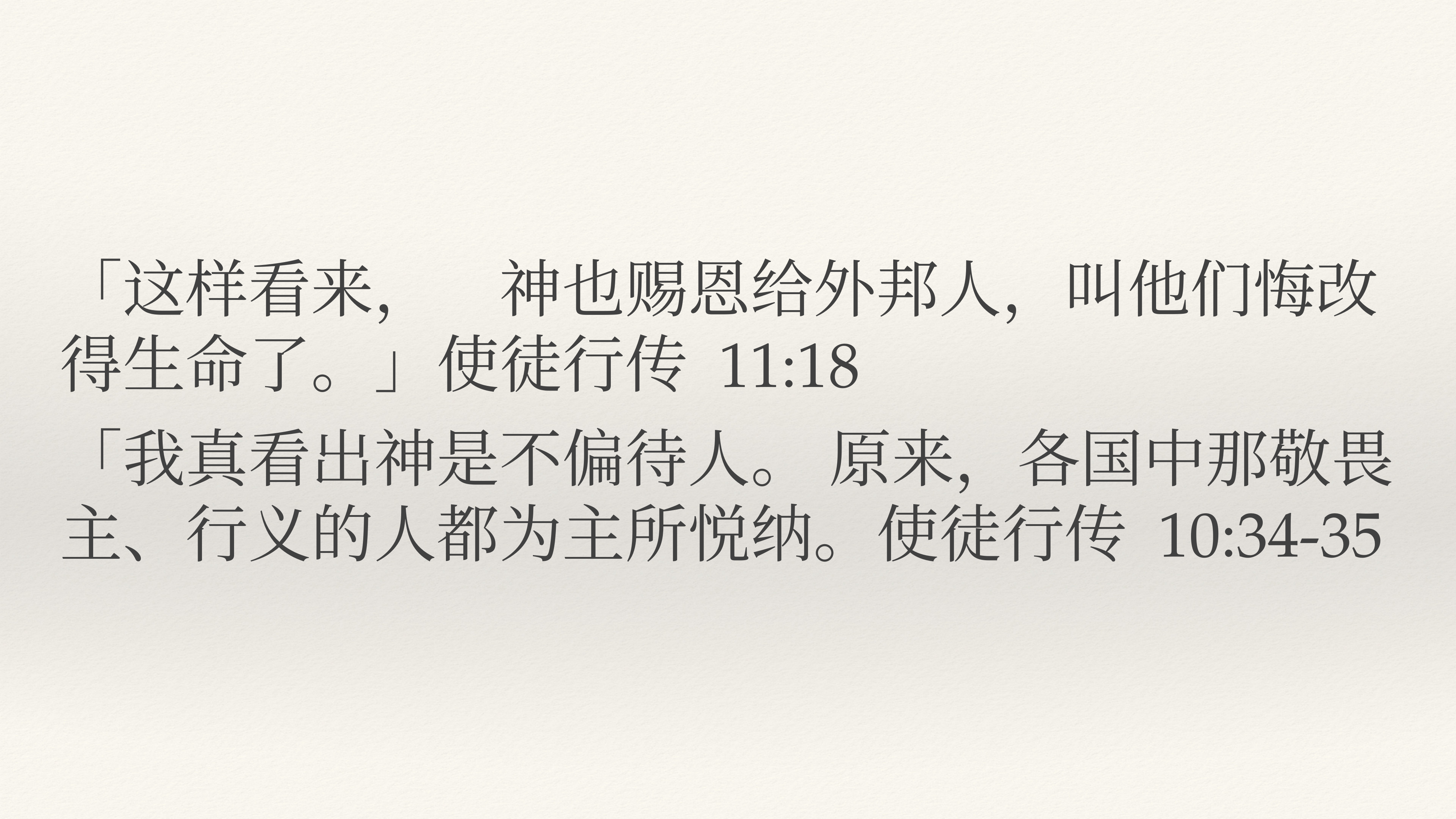

「这样看来，　神也赐恩给外邦人，叫他们悔改得生命了。」使徒行传 11:18
「我真看出神是不偏待人。 原来，各国中那敬畏主、行义的人都为主所悦纳。使徒行传 10:34-35